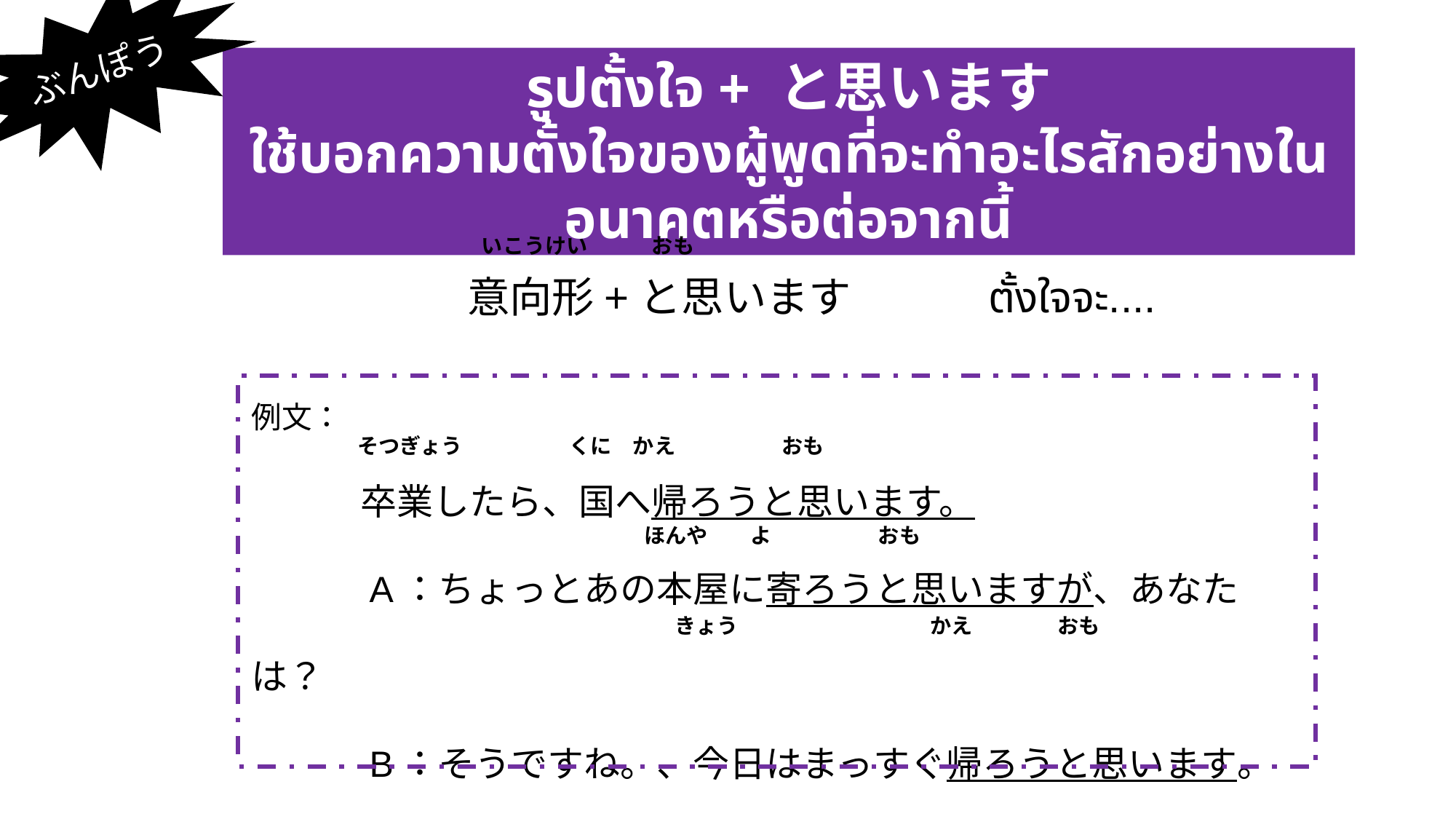

ぶんぽう
รูปตั้งใจ + と思います
ใช้บอกความตั้งใจของผู้พูดที่จะทำอะไรสักอย่างในอนาคตหรือต่อจากนี้
　いこうけい　　　おも
意向形+と思います　　　ตั้งใจจะ....

例文：
　　　卒業したら、国へ帰ろうと思います。
　　　A：ちょっとあの本屋に寄ろうと思いますが、あなたは？
　　　B：そうですね。、今日はまっすぐ帰ろうと思います。

　そつぎょう　　　　　くに　かえ　　　　　おも
ほんや　　よ　　　　　おも
きょう　　　　　　　　　かえ　　　　おも